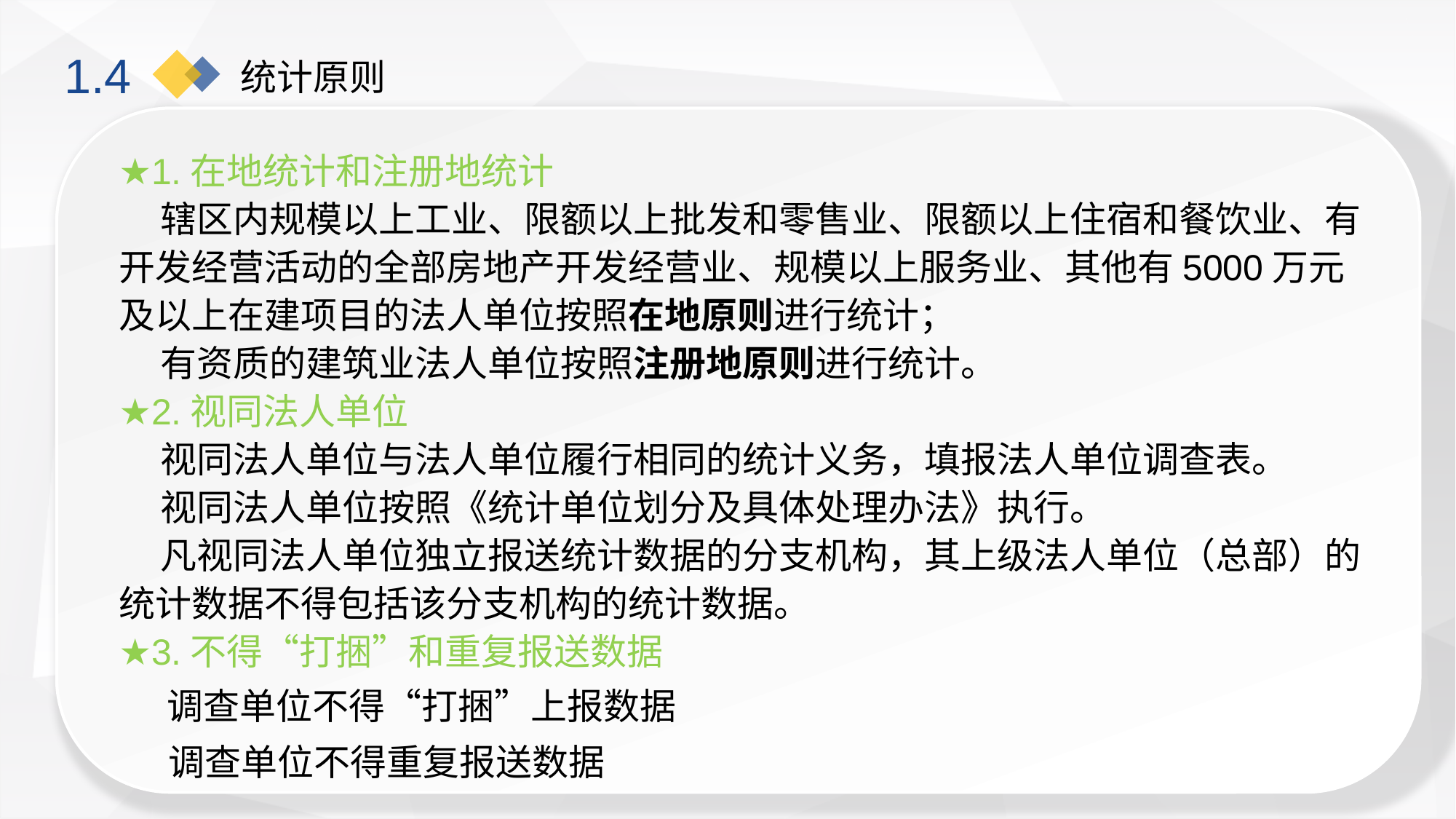

统计原则
1.4

★1.在地统计和注册地统计
    辖区内规模以上工业、限额以上批发和零售业、限额以上住宿和餐饮业、有开发经营活动的全部房地产开发经营业、规模以上服务业、其他有5000万元及以上在建项目的法人单位按照在地原则进行统计；
    有资质的建筑业法人单位按照注册地原则进行统计。
★2.视同法人单位
    视同法人单位与法人单位履行相同的统计义务，填报法人单位调查表。
    视同法人单位按照《统计单位划分及具体处理办法》执行。
    凡视同法人单位独立报送统计数据的分支机构，其上级法人单位（总部）的统计数据不得包括该分支机构的统计数据。
★3.不得“打捆”和重复报送数据
    调查单位不得“打捆”上报数据
     调查单位不得重复报送数据